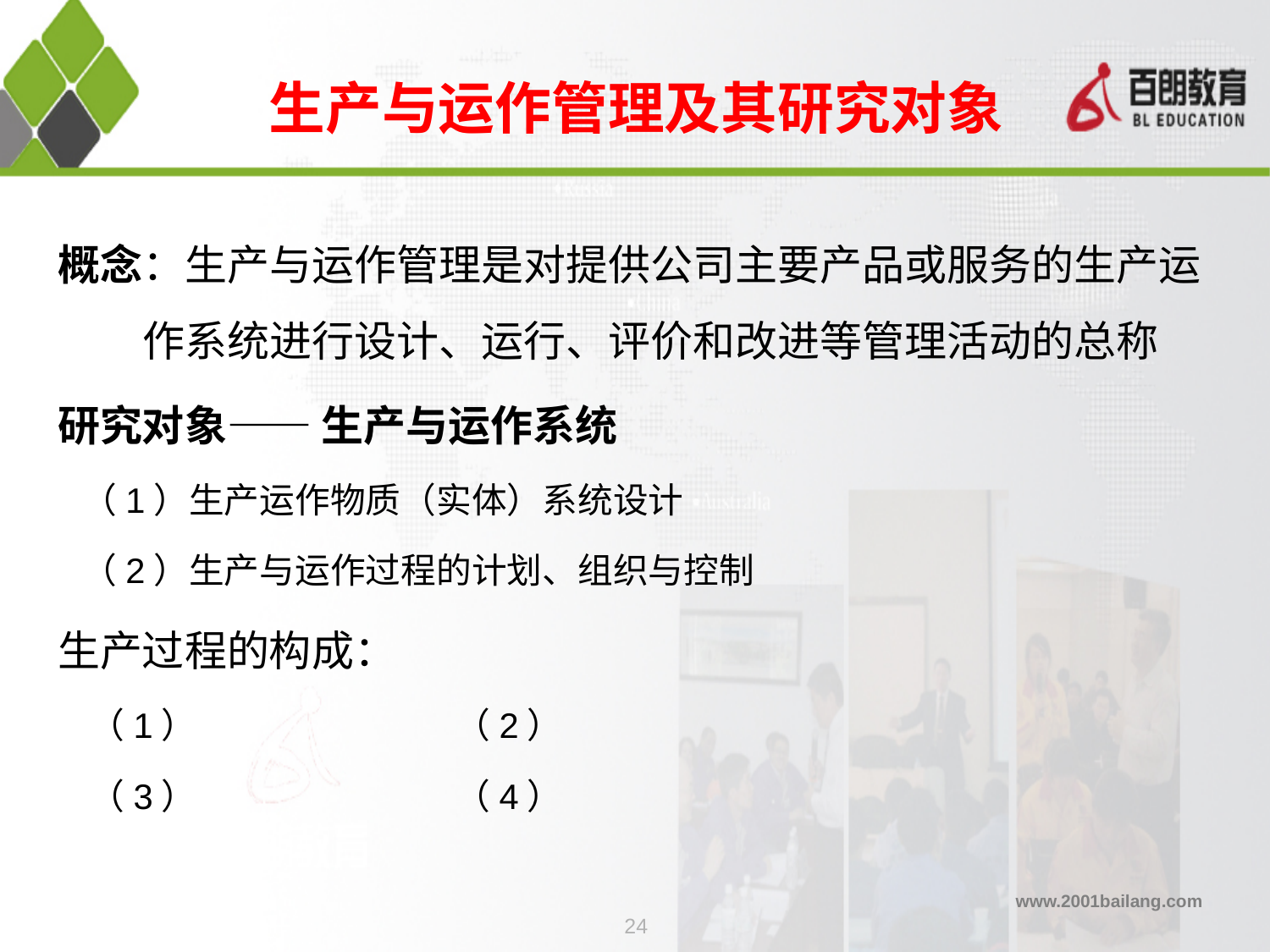

# 生产与运作管理及其研究对象
概念：生产与运作管理是对提供公司主要产品或服务的生产运作系统进行设计、运行、评价和改进等管理活动的总称
研究对象—— 生产与运作系统
  （1）生产运作物质（实体）系统设计
  （2）生产与运作过程的计划、组织与控制
生产过程的构成：
   （1）                                 （2）
   （3）                                 （4）
24